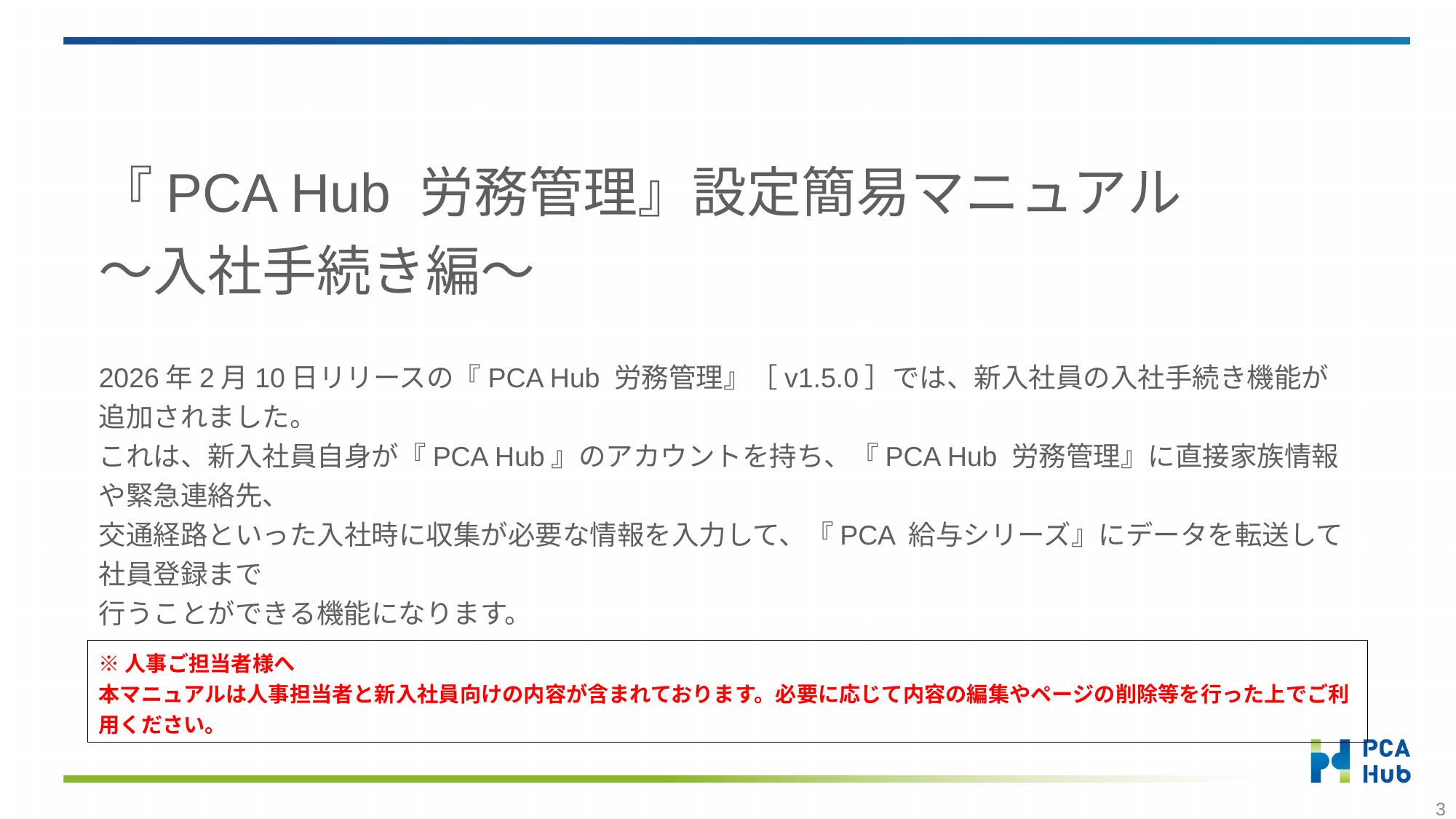

『PCA Hub 労務管理』設定簡易マニュアル
～入社手続き編～

2026年2月10日リリースの『PCA Hub 労務管理』［v1.5.0］では、新入社員の入社手続き機能が
追加されました。
これは、新入社員自身が『PCA Hub』のアカウントを持ち、『PCA Hub 労務管理』に直接家族情報や緊急連絡先、
交通経路といった入社時に収集が必要な情報を入力して、『PCA 給与シリーズ』にデータを転送して社員登録まで
行うことができる機能になります。
※人事ご担当者様へ
本マニュアルは人事担当者と新入社員向けの内容が含まれております。必要に応じて内容の編集やページの削除等を行った上でご利用ください。
3